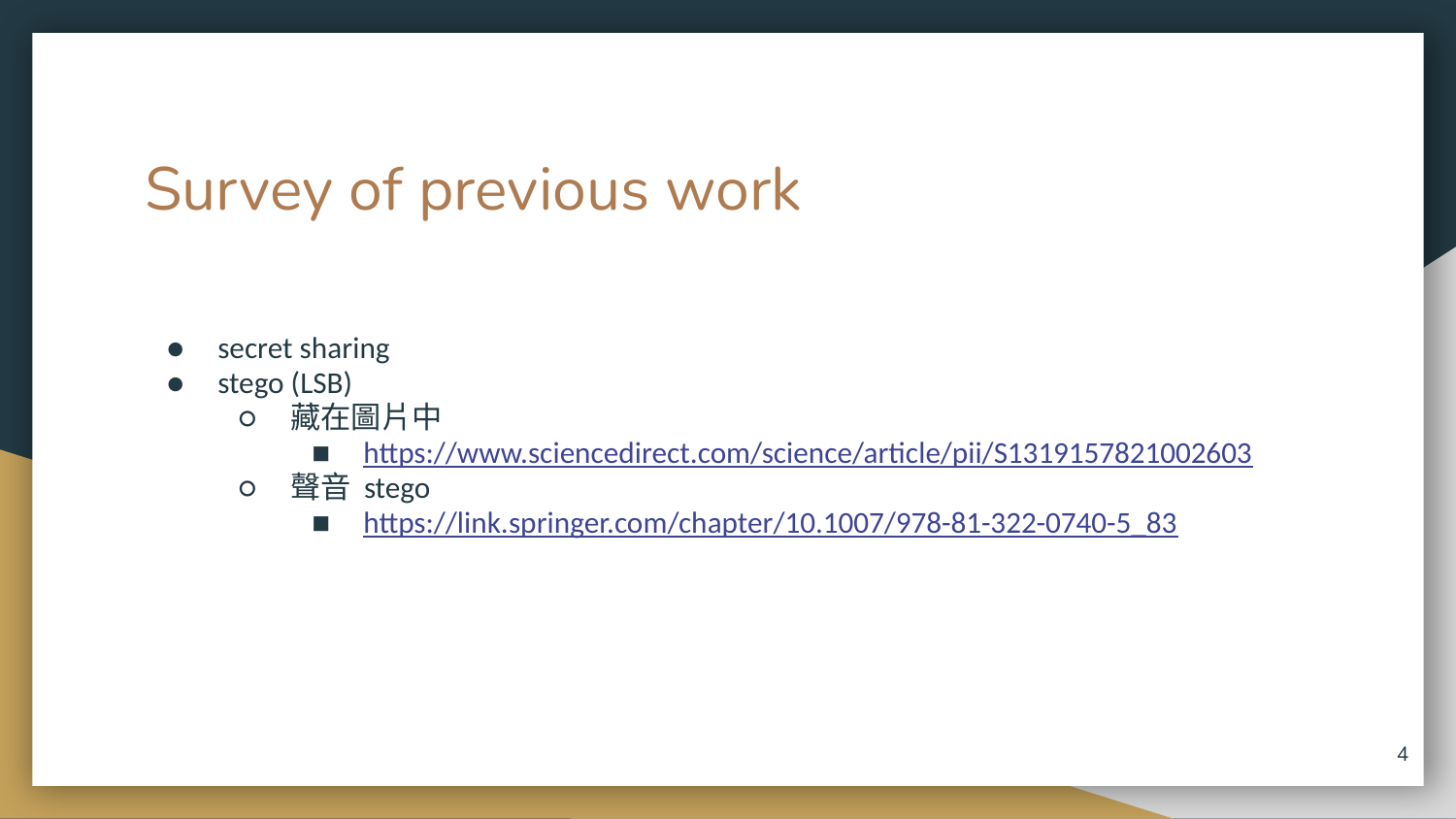

# Survey of previous work
secret sharing
stego (LSB)
藏在圖片中
https://www.sciencedirect.com/science/article/pii/S1319157821002603
聲音 stego
https://link.springer.com/chapter/10.1007/978-81-322-0740-5_83

4